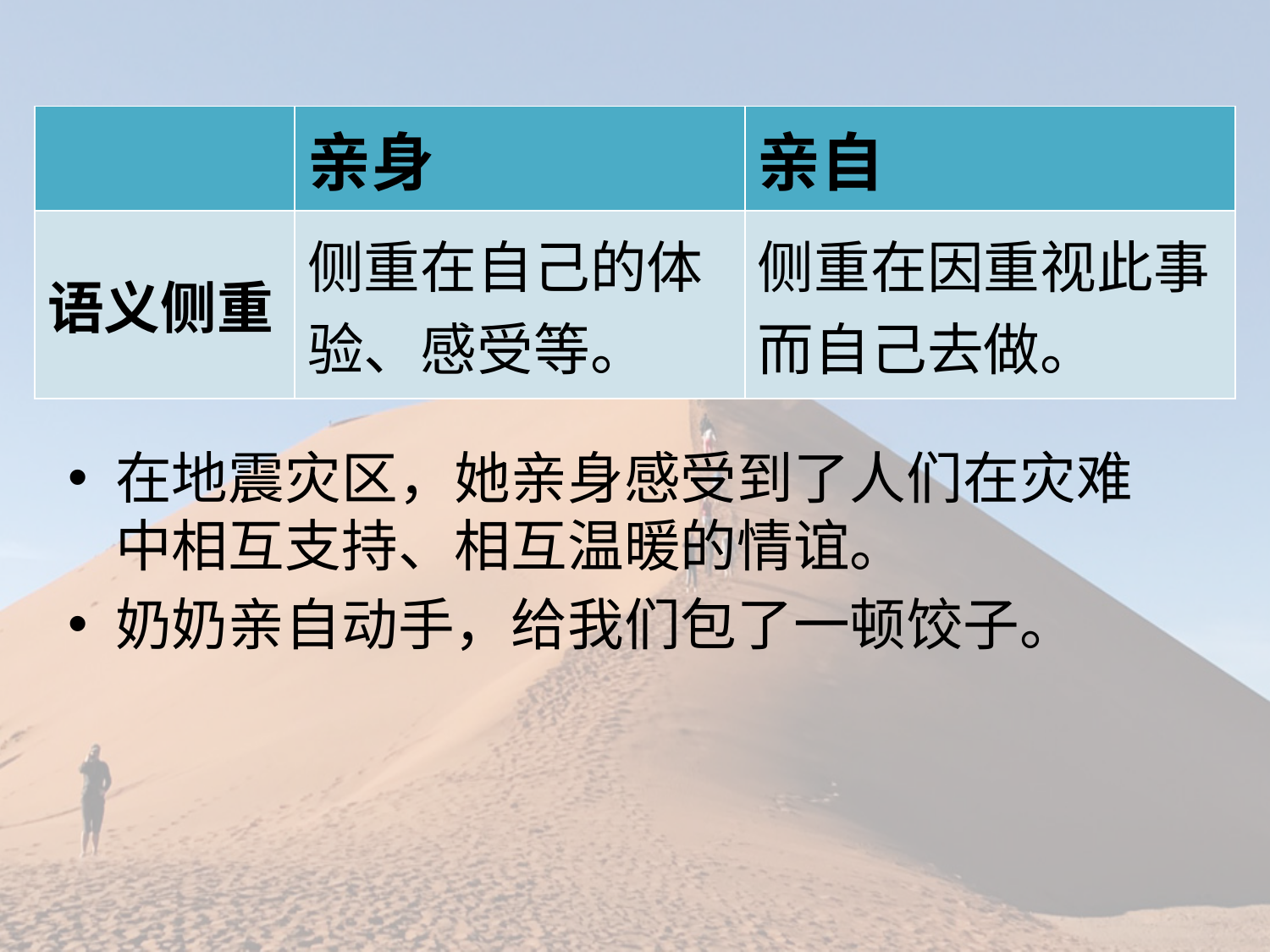

|  | 亲身 | 亲自 |
| --- | --- | --- |
| 语义侧重 | 侧重在自己的体验、感受等。 | 侧重在因重视此事而自己去做。 |
在地震灾区，她亲身感受到了人们在灾难中相互支持、相互温暖的情谊。
奶奶亲自动手，给我们包了一顿饺子。